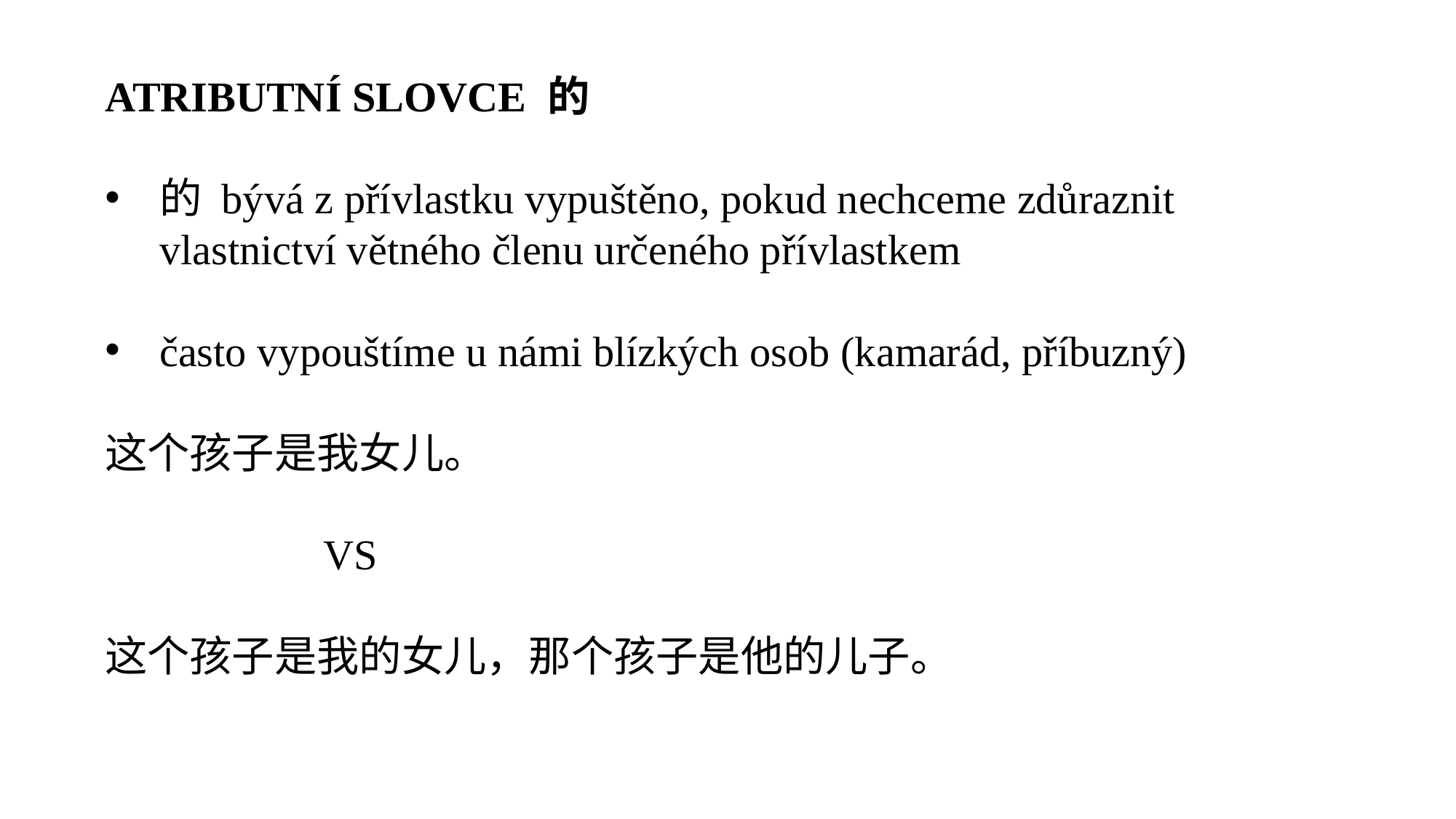

ATRIBUTNÍ SLOVCE 的

的 bývá z přívlastku vypuštěno, pokud nechceme zdůraznit vlastnictví větného členu určeného přívlastkem

často vypouštíme u námi blízkých osob (kamarád, příbuzný)

这个孩子是我女儿。

		VS

这个孩子是我的女儿，那个孩子是他的儿子。